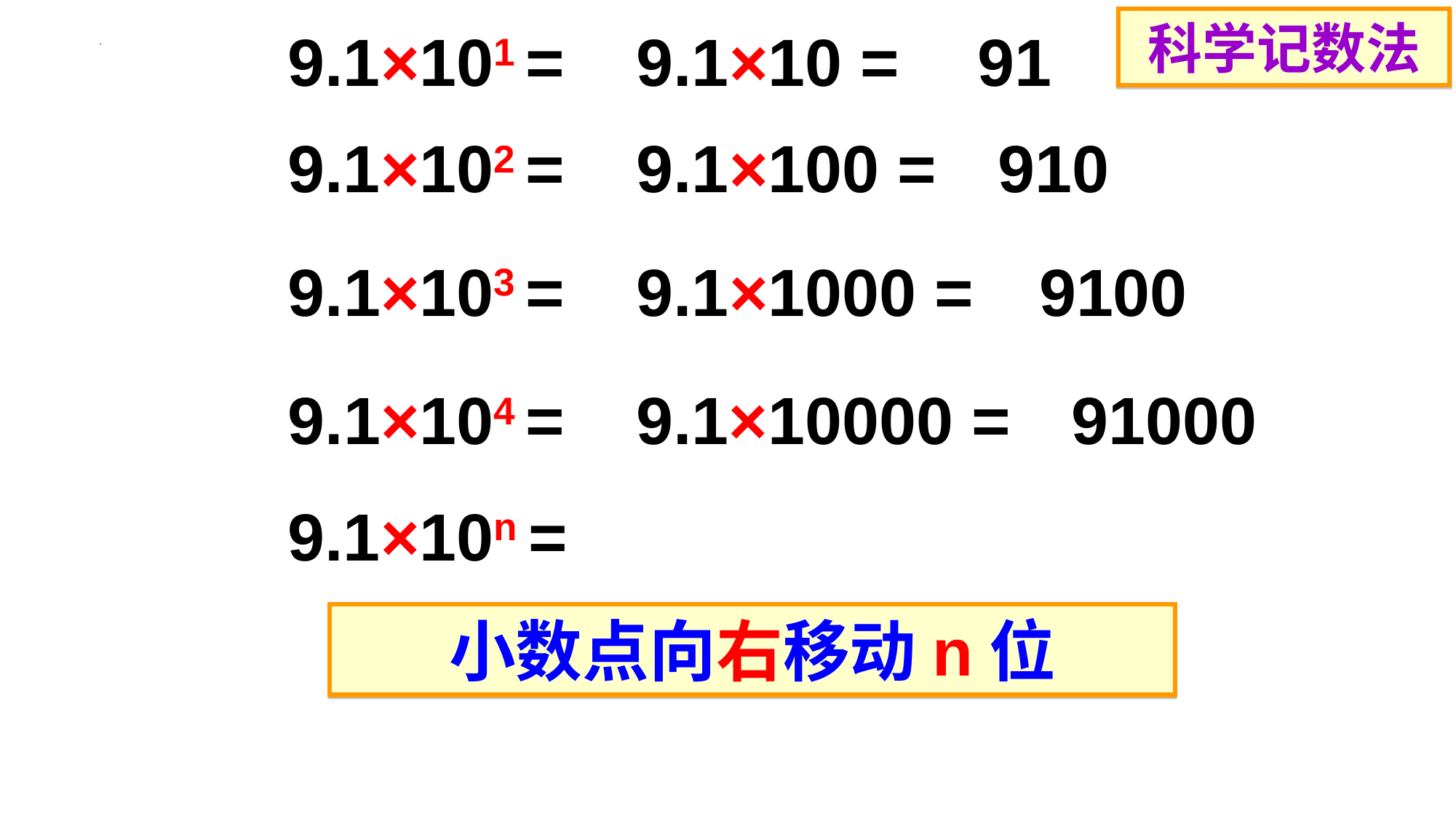

科学记数法
91
9.1×101 =
9.1×10 =
9.1×102 =
9.1×100 =
910
9100
9.1×103 =
9.1×1000 =
9.1×104 =
9.1×10000 =
91000
9.1×10n =
小数点向右移动n位